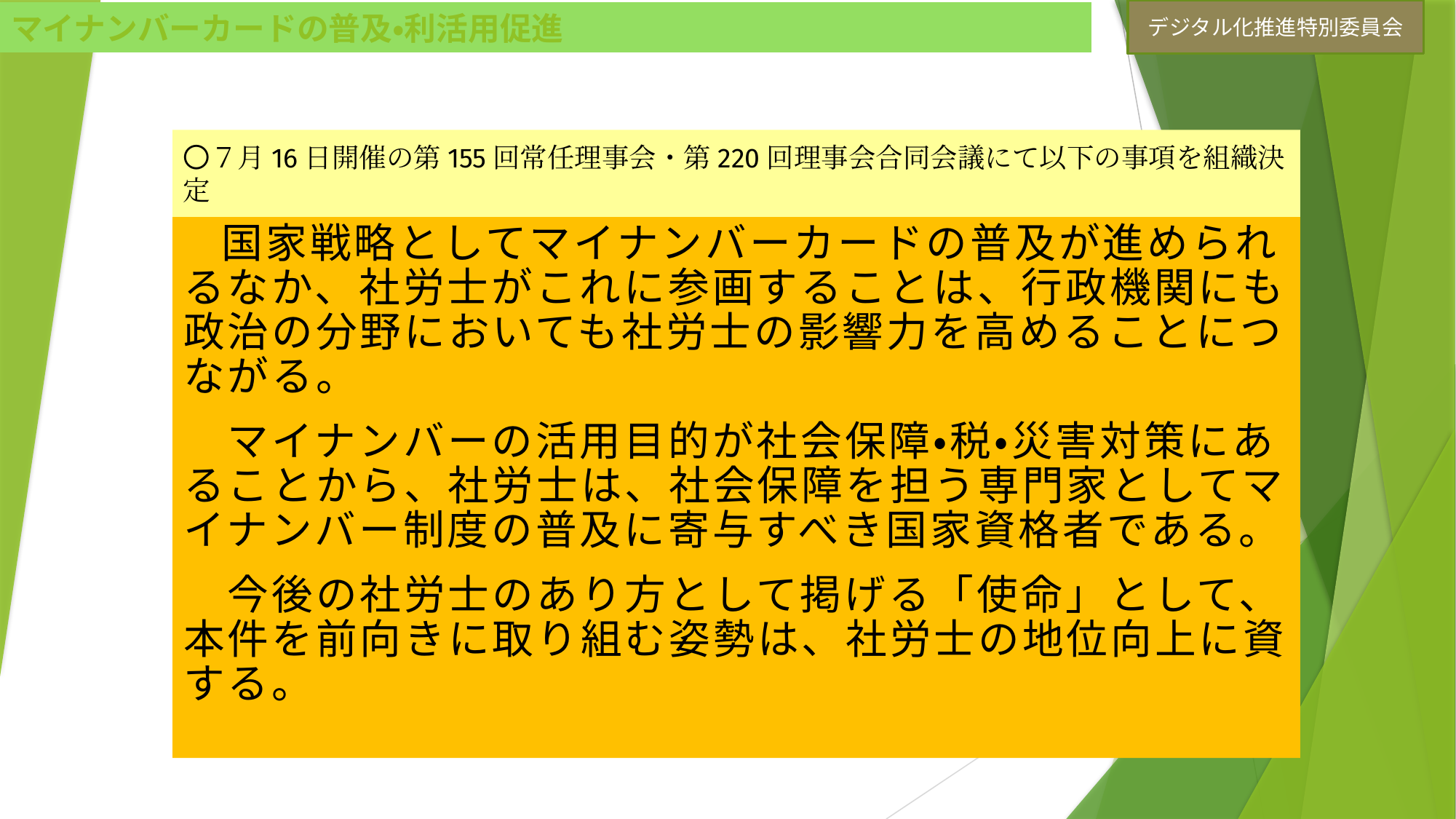

デジタル化推進特別委員会
# マイナンバーカードの普及・利活用促進
〇７月16日開催の第155回常任理事会・第220回理事会合同会議にて以下の事項を組織決定
　国家戦略としてマイナンバーカードの普及が進められるなか、社労士がこれに参画することは、行政機関にも政治の分野においても社労士の影響力を高めることにつながる。
　マイナンバーの活用目的が社会保障・税・災害対策にあることから、社労士は、社会保障を担う専門家としてマイナンバー制度の普及に寄与すべき国家資格者である。
　今後の社労士のあり方として掲げる「使命」として、本件を前向きに取り組む姿勢は、社労士の地位向上に資する。